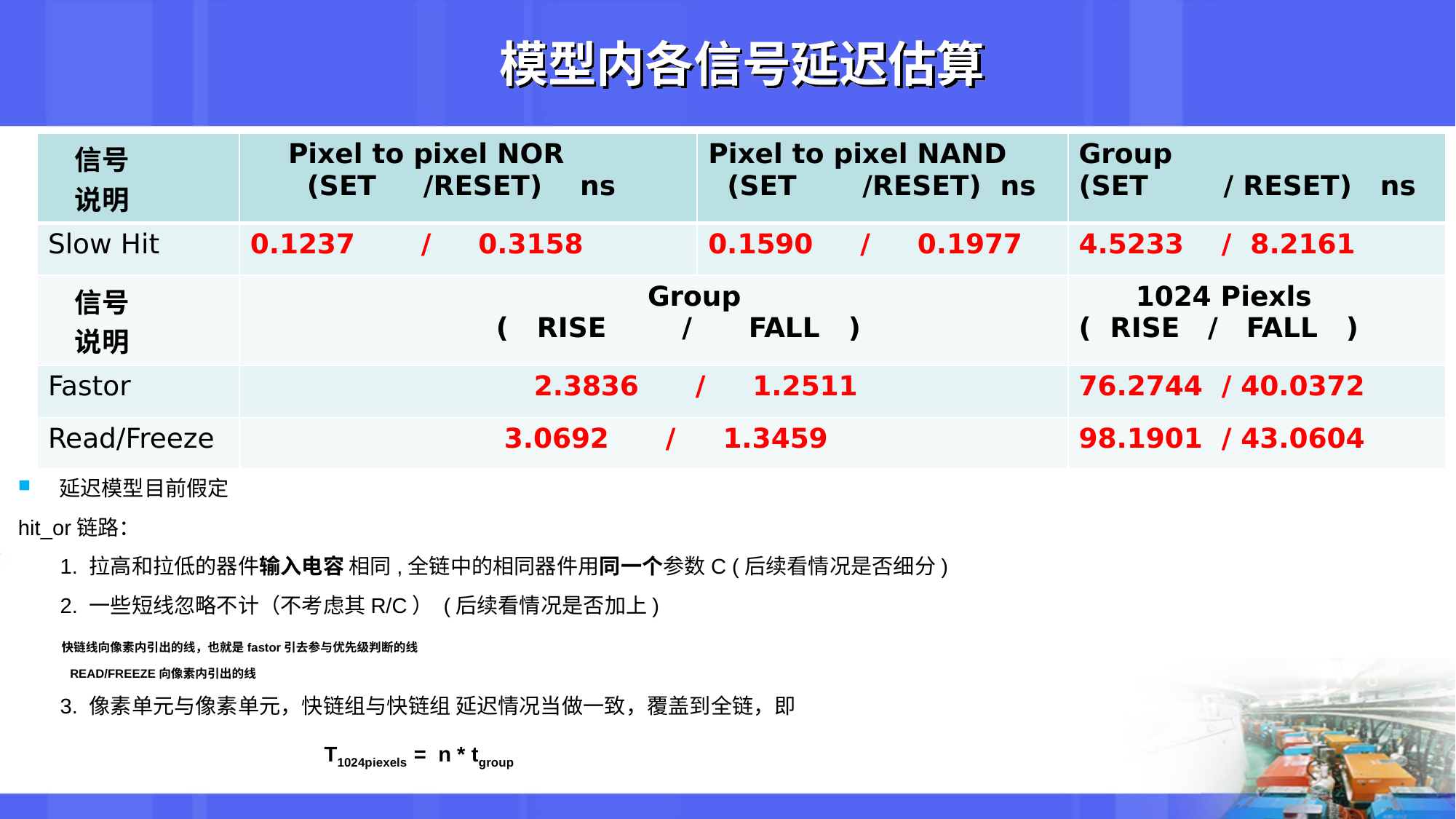

# 模型内各信号延迟估算
| 信号 说明 | Pixel to pixel NOR (SET /RESET) ns | Pixel to pixel NAND (SET /RESET) ns | Group (SET / RESET) ns |
| --- | --- | --- | --- |
| Slow Hit | 0.1237 / 0.3158 | 0.1590 / 0.1977 | 4.5233 / 8.2161 |
| 信号 说明 | Group ( RISE / FALL ) |  | 1024 Piexls ( RISE / FALL ) |
| Fastor | 2.3836 / 1.2511 |  | 76.2744 / 40.0372 |
| Read/Freeze | 3.0692 / 1.3459 |  | 98.1901 / 43.0604 |
延迟模型目前假定
hit_or链路：
       1. 拉高和拉低的器件输入电容 相同,全链中的相同器件用同一个参数C (后续看情况是否细分)
       2. 一些短线忽略不计（不考虑其R/C） (后续看情况是否加上)
         快链线向像素内引出的线，也就是fastor引去参与优先级判断的线
               READ/FREEZE向像素内引出的线
       3. 像素单元与像素单元，快链组与快链组 延迟情况当做一致，覆盖到全链，即
                                                   T1024piexels  =  n * tgroup